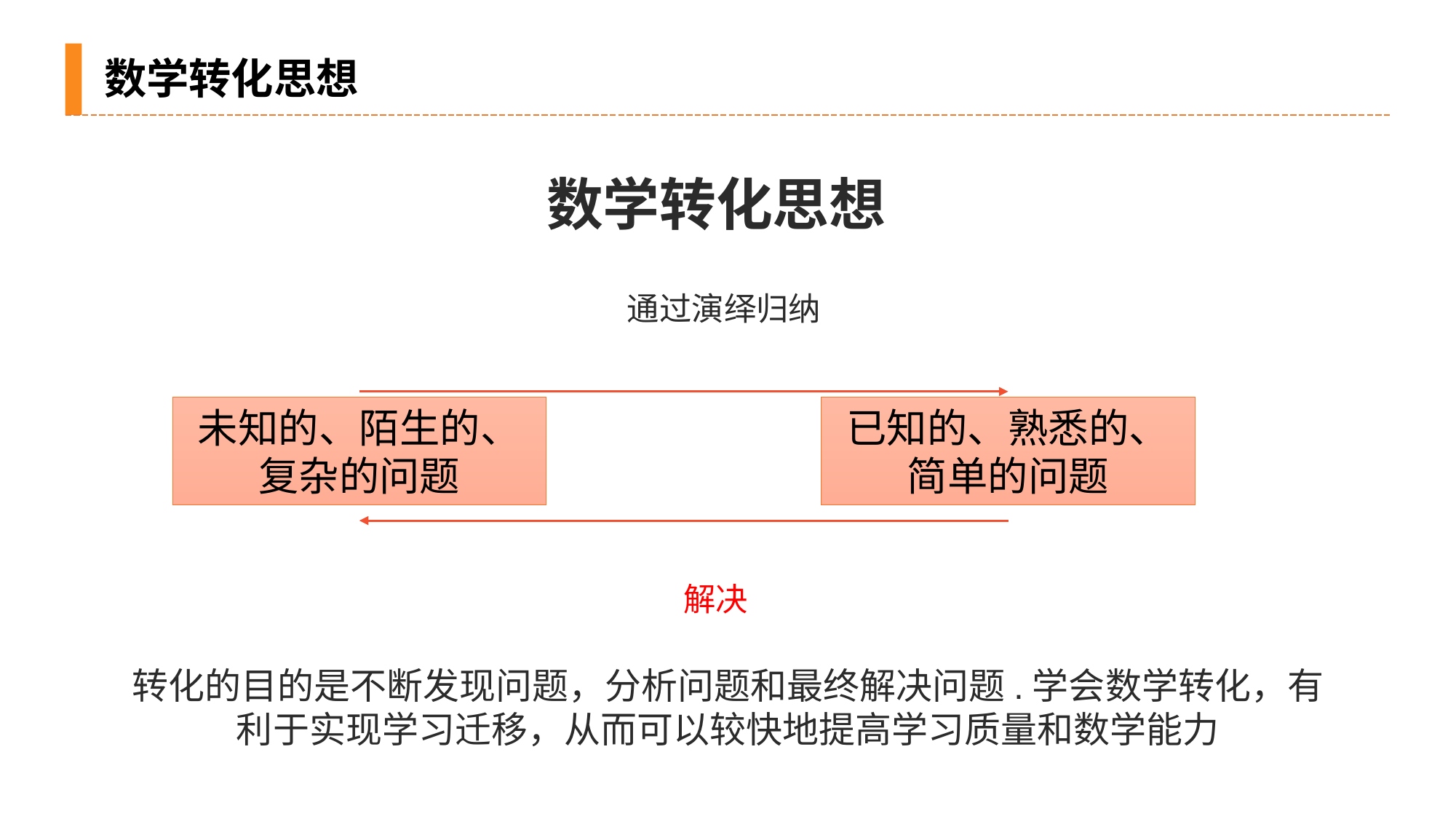

数学转化思想
数学转化思想
通过演绎归纳
已知的、熟悉的、简单的问题
未知的、陌生的、复杂的问题
解决
转化的目的是不断发现问题，分析问题和最终解决问题.学会数学转化，有利于实现学习迁移，从而可以较快地提高学习质量和数学能力